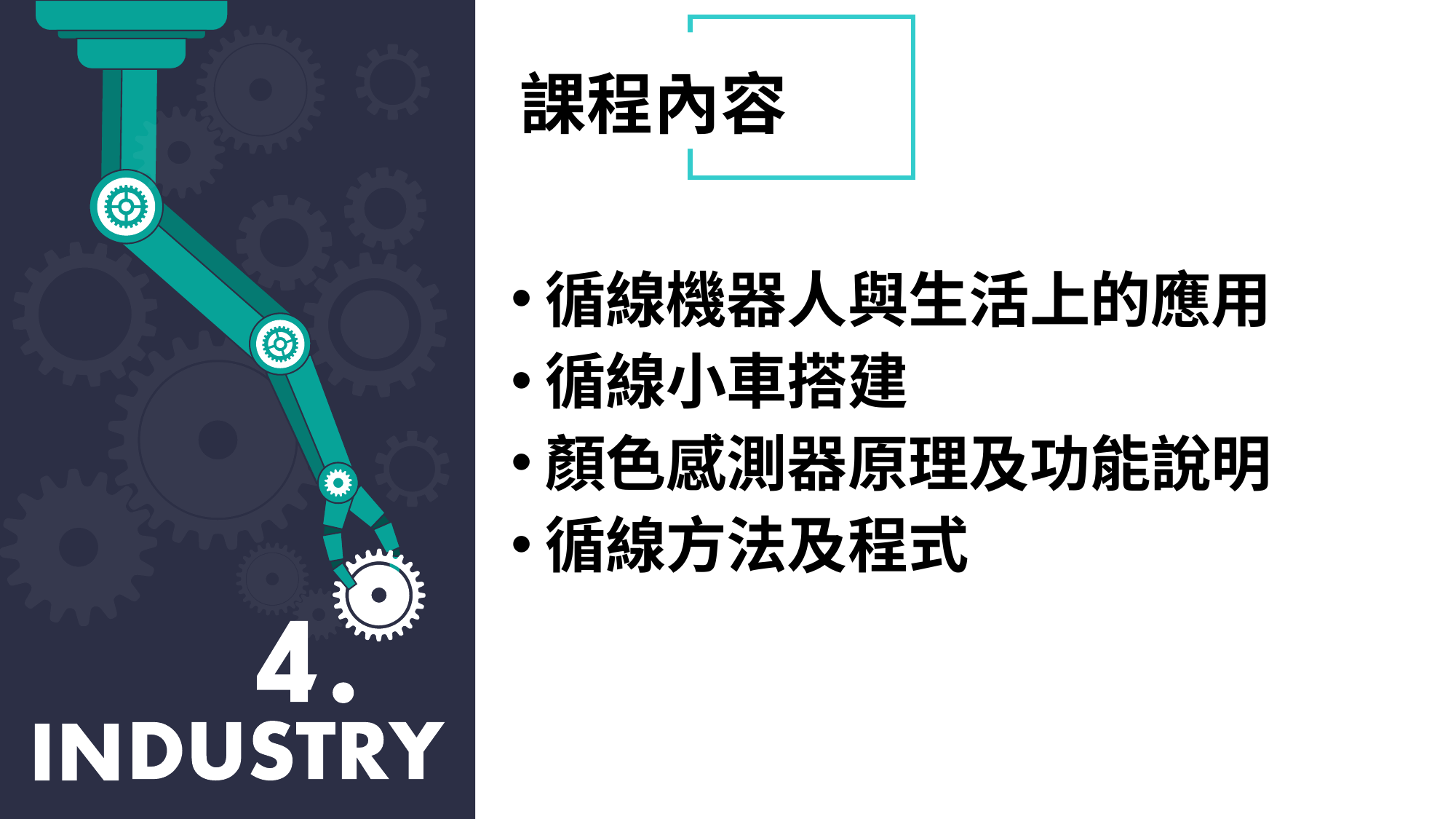

課程內容

循線機器人與生活上的應用
循線小車搭建
顏色感測器原理及功能說明
循線方法及程式